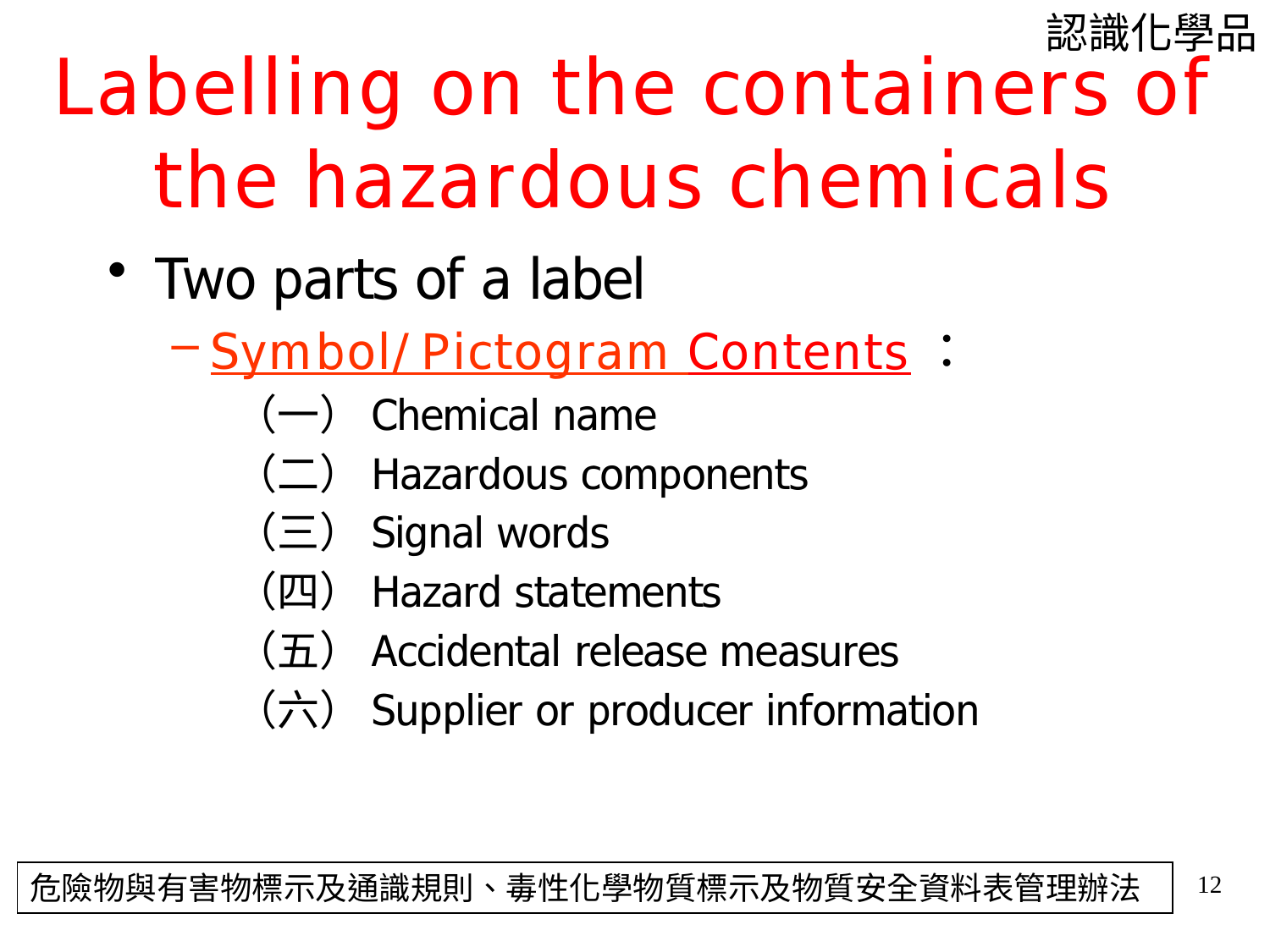

認識化學品
Labelling on the containers of the hazardous chemicals
Two parts of a label
Symbol/Pictogram Contents：
（一）Chemical name
（二）Hazardous components
（三）Signal words
（四）Hazard statements
（五）Accidental release measures
（六）Supplier or producer information
危險物與有害物標示及通識規則、毒性化學物質標示及物質安全資料表管理辦法
12